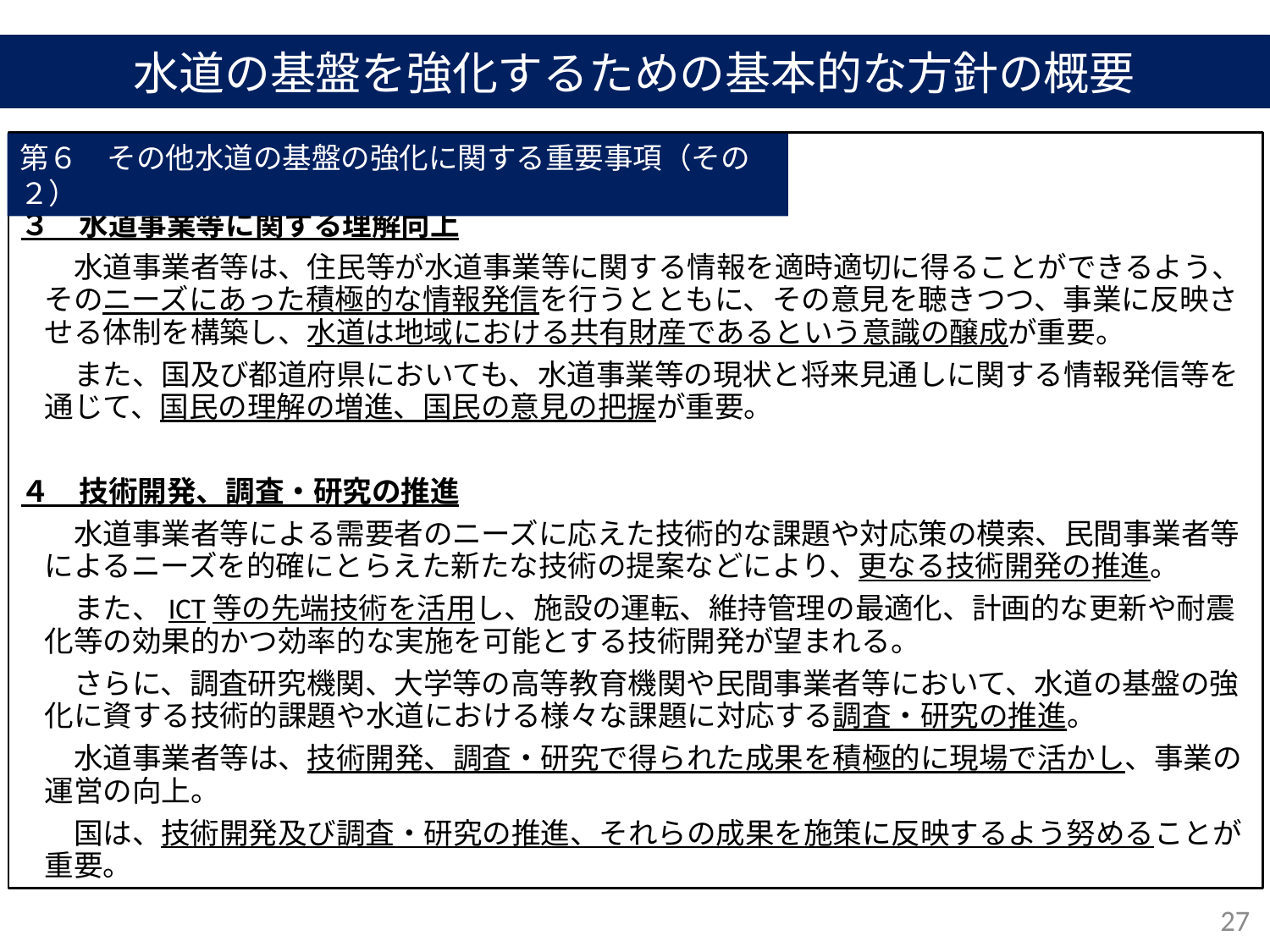

水道の基盤を強化するための基本的な方針の概要

３　水道事業等に関する理解向上
　水道事業者等は、住民等が水道事業等に関する情報を適時適切に得ることができるよう、そのニーズにあった積極的な情報発信を行うとともに、その意見を聴きつつ、事業に反映させる体制を構築し、水道は地域における共有財産であるという意識の醸成が重要。
　また、国及び都道府県においても、水道事業等の現状と将来見通しに関する情報発信等を通じて、国民の理解の増進、国民の意見の把握が重要。

４　技術開発、調査・研究の推進
　水道事業者等による需要者のニーズに応えた技術的な課題や対応策の模索、民間事業者等によるニーズを的確にとらえた新たな技術の提案などにより、更なる技術開発の推進。
　また、ICT等の先端技術を活用し、施設の運転、維持管理の最適化、計画的な更新や耐震化等の効果的かつ効率的な実施を可能とする技術開発が望まれる。
　さらに、調査研究機関、大学等の高等教育機関や民間事業者等において、水道の基盤の強化に資する技術的課題や水道における様々な課題に対応する調査・研究の推進。
　水道事業者等は、技術開発、調査・研究で得られた成果を積極的に現場で活かし、事業の運営の向上。
　国は、技術開発及び調査・研究の推進、それらの成果を施策に反映するよう努めることが重要。
第６　その他水道の基盤の強化に関する重要事項（その２）
27